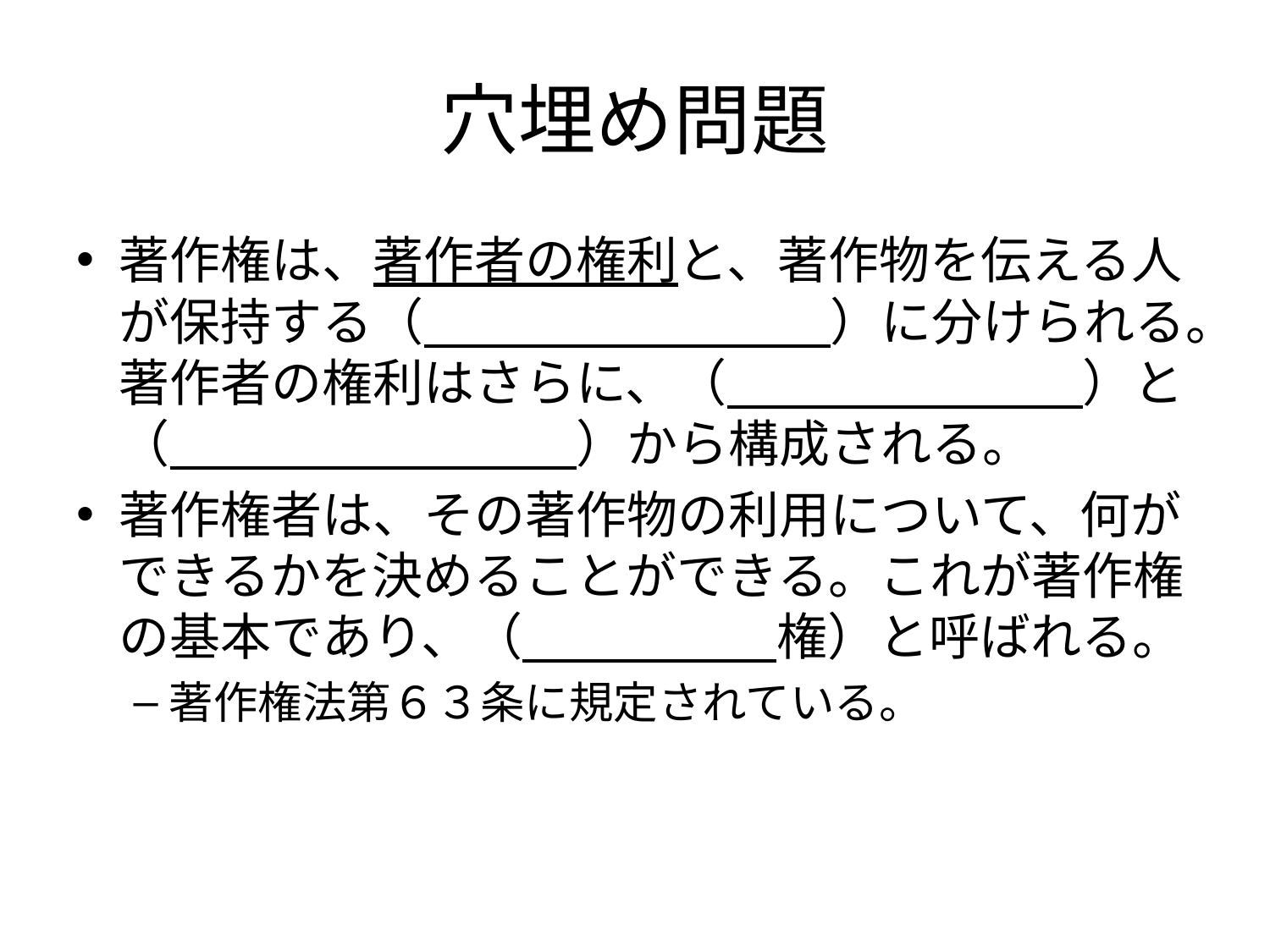

# 穴埋め問題
著作権は、著作者の権利と、著作物を伝える人が保持する（　　　　　　　　）に分けられる。著作者の権利はさらに、（　　　　　　　）と（　　　　　　　　）から構成される。
著作権者は、その著作物の利用について、何ができるかを決めることができる。これが著作権の基本であり、（　　　　　権）と呼ばれる。
著作権法第６３条に規定されている。